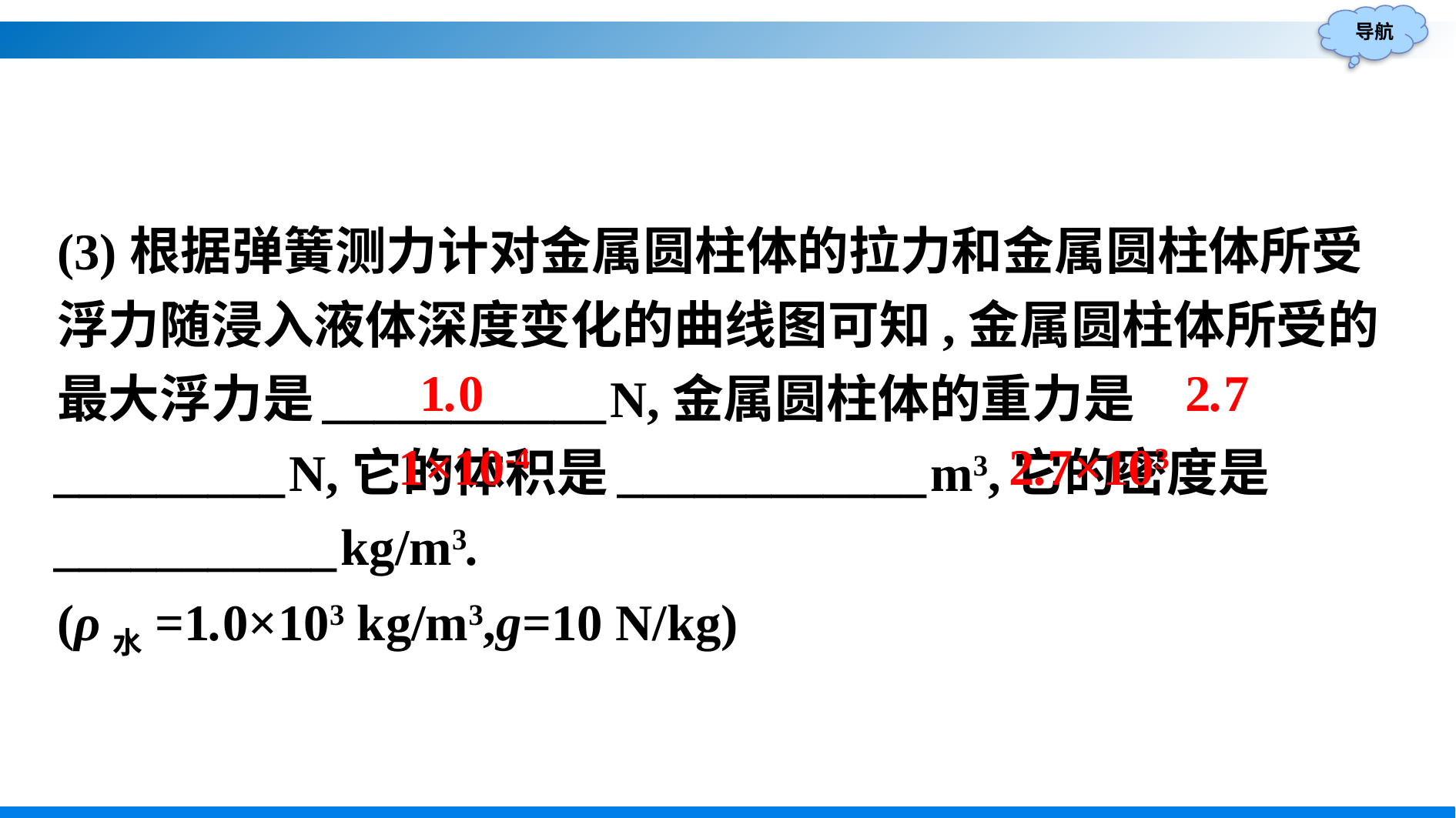

(3)根据弹簧测力计对金属圆柱体的拉力和金属圆柱体所受浮力随浸入液体深度变化的曲线图可知,金属圆柱体所受的最大浮力是___________N,金属圆柱体的重力是_________N,它的体积是____________m3,它的密度是___________kg/m3.
(ρ水=1.0×103 kg/m3,g=10 N/kg)
1.0
2.7
1×10-4
2.7×103